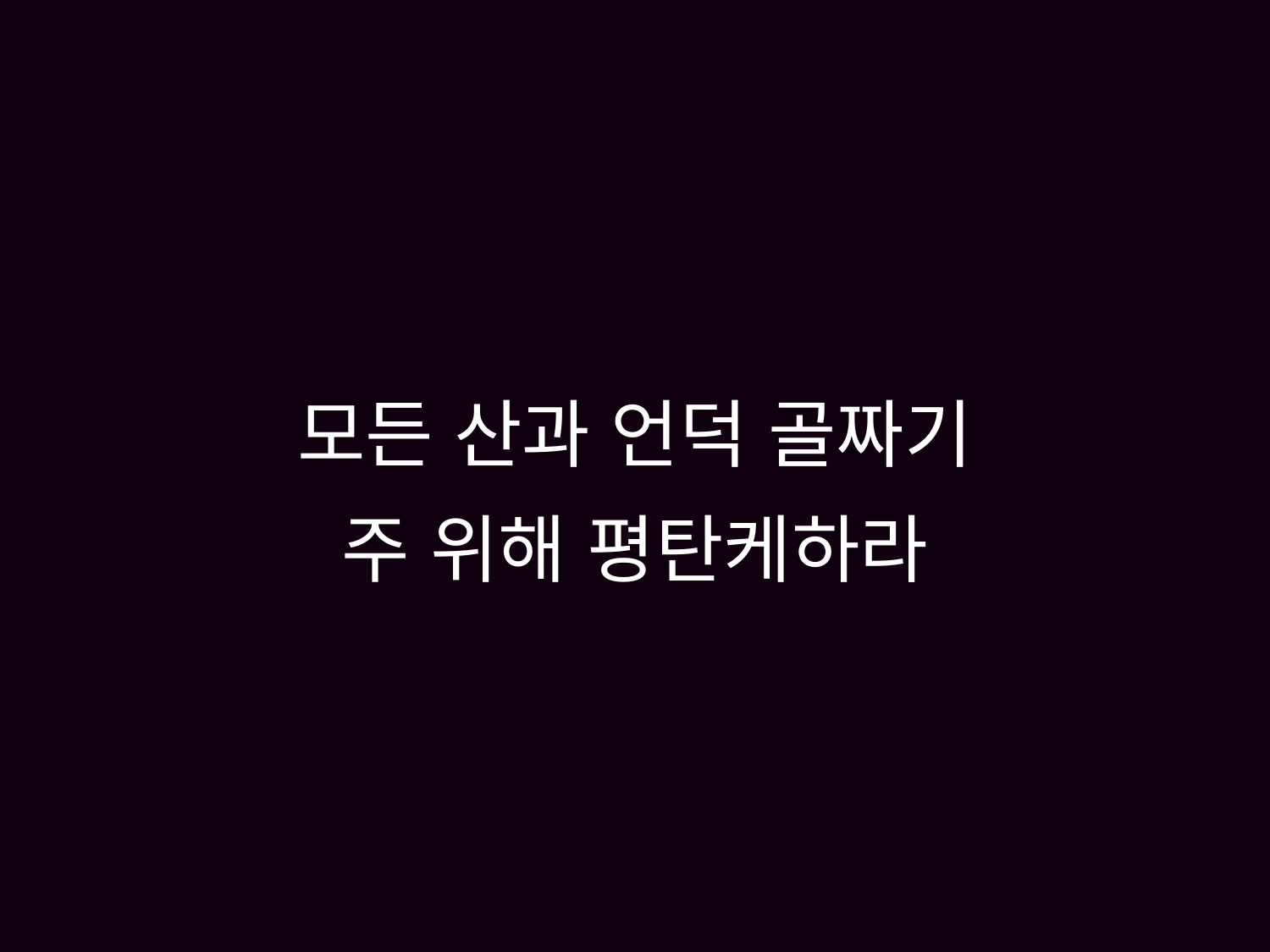

# 모든 산과 언덕 골짜기 주 위해 평탄케하라